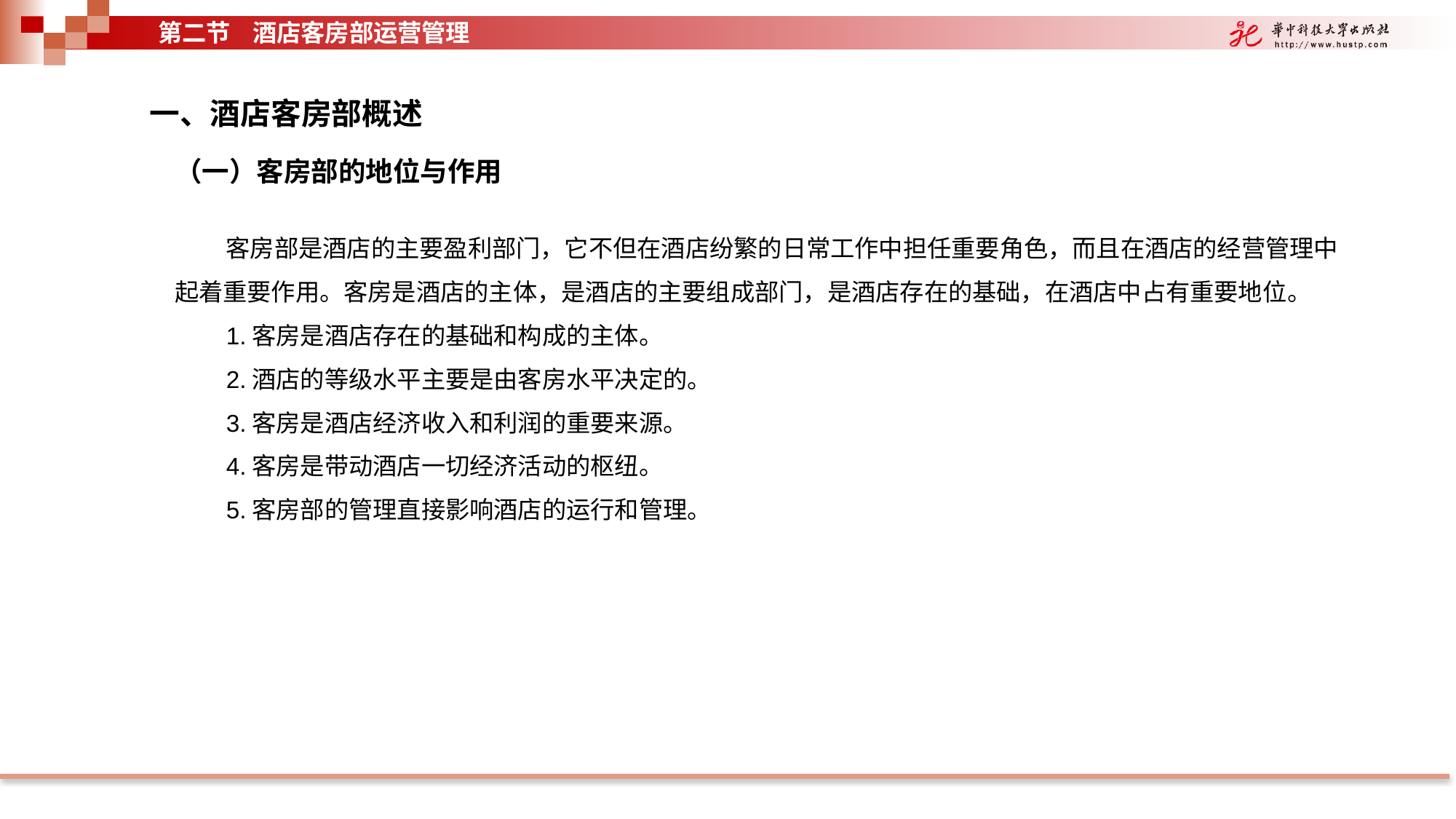

第二节    酒店客房部运营管理
一、酒店客房部概述
（一）客房部的地位与作用
客房部是酒店的主要盈利部门，它不但在酒店纷繁的日常工作中担任重要角色，而且在酒店的经营管理中起着重要作用。客房是酒店的主体，是酒店的主要组成部门，是酒店存在的基础，在酒店中占有重要地位。
1.客房是酒店存在的基础和构成的主体。
2.酒店的等级水平主要是由客房水平决定的。
3.客房是酒店经济收入和利润的重要来源。
4.客房是带动酒店一切经济活动的枢纽。
5.客房部的管理直接影响酒店的运行和管理。